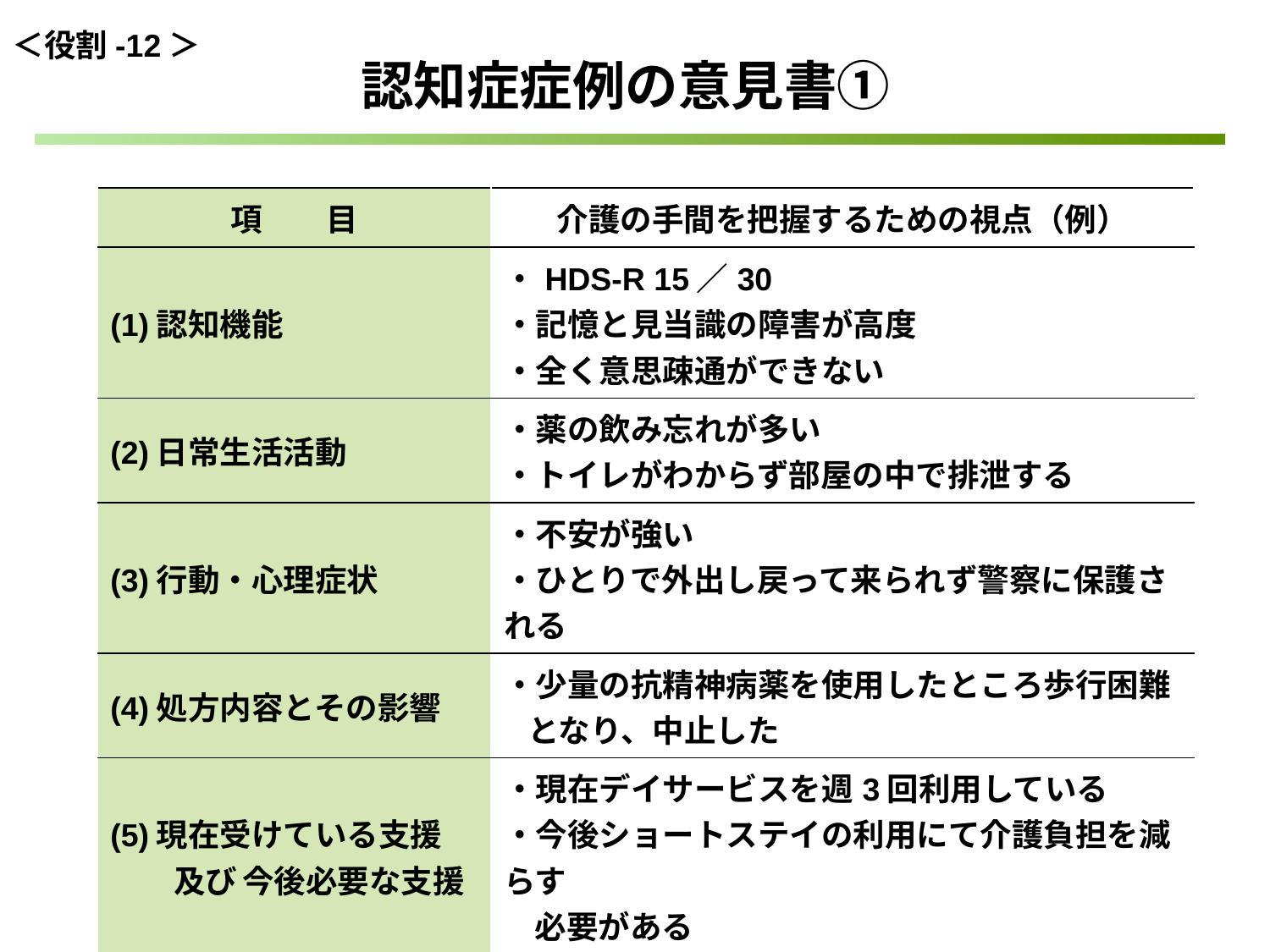

＜役割-12＞
認知症症例の意見書①

| 項　　目 | 介護の手間を把握するための視点（例） |
| --- | --- |
| (1)認知機能 | ・HDS-R 15／30 ・記憶と見当識の障害が高度 ・全く意思疎通ができない |
| (2)日常生活活動 | ・薬の飲み忘れが多い ・トイレがわからず部屋の中で排泄する |
| (3)行動・心理症状 | ・不安が強い ・ひとりで外出し戻って来られず警察に保護される |
| (4)処方内容とその影響 | ・少量の抗精神病薬を使用したところ歩行困難 となり、中止した |
| (5)現在受けている支援 　　及び 今後必要な支援 | ・現在デイサービスを週3回利用している ・今後ショートステイの利用にて介護負担を減らす 必要がある |